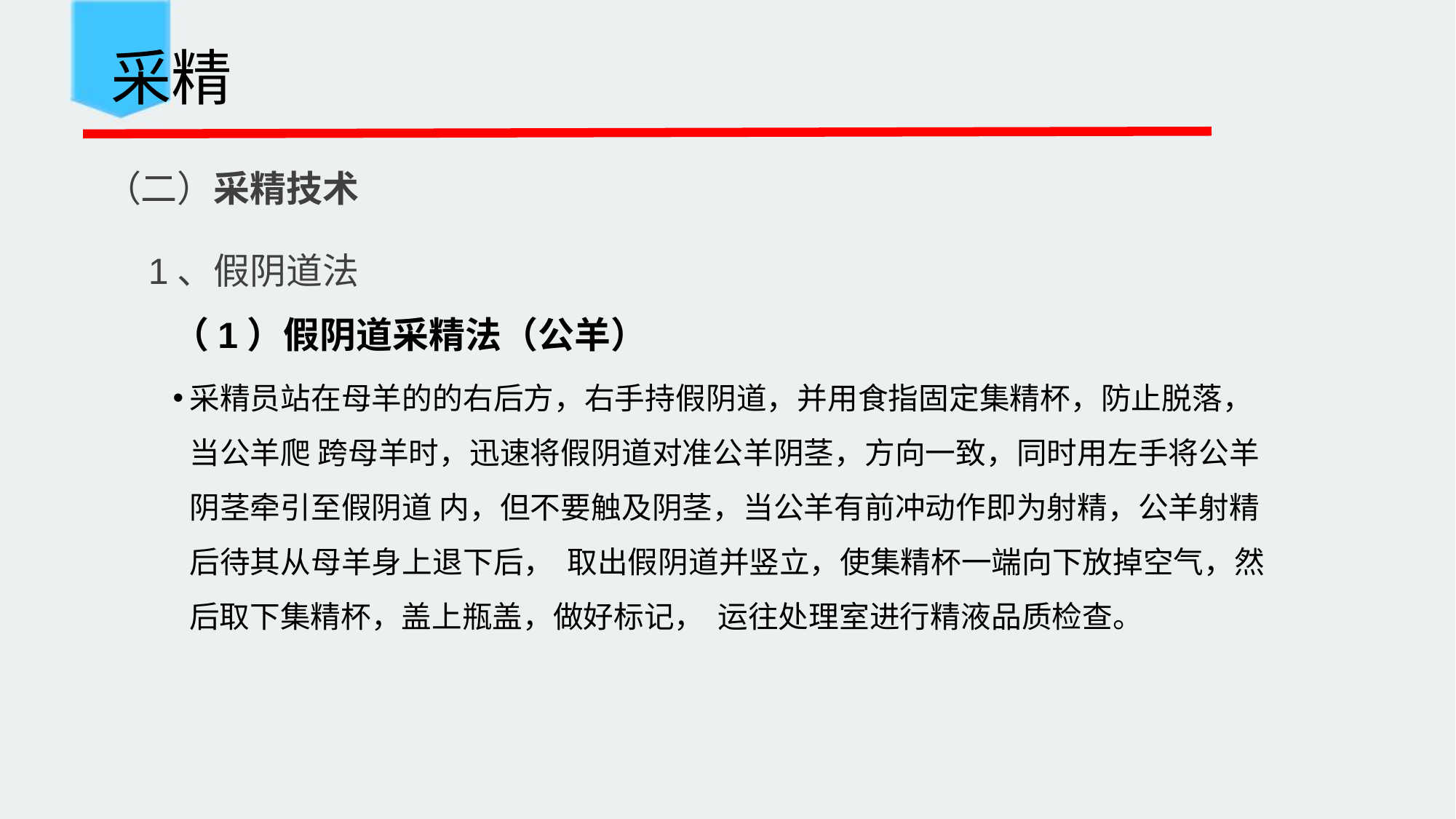

采精
  （二）采精技术

1、假阴道法
（1）假阴道采精法（公羊）
采精员站在母羊的的右后方，右手持假阴道，并用食指固定集精杯，防止脱落，当公羊爬 跨母羊时，迅速将假阴道对准公羊阴茎，方向一致，同时用左手将公羊阴茎牵引至假阴道 内，但不要触及阴茎，当公羊有前冲动作即为射精，公羊射精后待其从母羊身上退下后，  取出假阴道并竖立，使集精杯一端向下放掉空气，然后取下集精杯，盖上瓶盖，做好标记，  运往处理室进行精液品质检查。